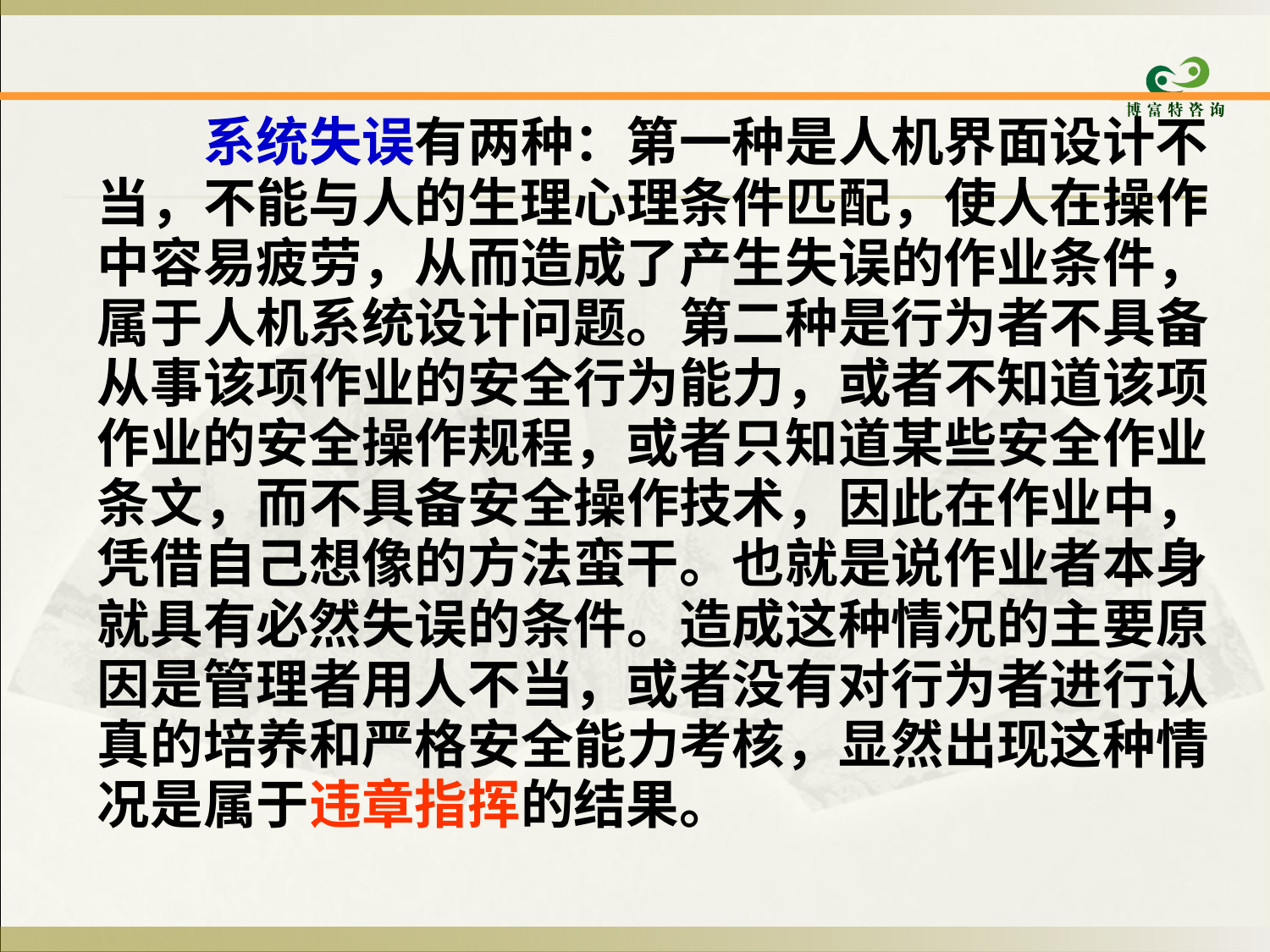

系统失误有两种：第一种是人机界面设计不当，不能与人的生理心理条件匹配，使人在操作中容易疲劳，从而造成了产生失误的作业条件，属于人机系统设计问题。第二种是行为者不具备从事该项作业的安全行为能力，或者不知道该项作业的安全操作规程，或者只知道某些安全作业条文，而不具备安全操作技术，因此在作业中，凭借自己想像的方法蛮干。也就是说作业者本身就具有必然失误的条件。造成这种情况的主要原因是管理者用人不当，或者没有对行为者进行认真的培养和严格安全能力考核，显然出现这种情况是属于违章指挥的结果。
64